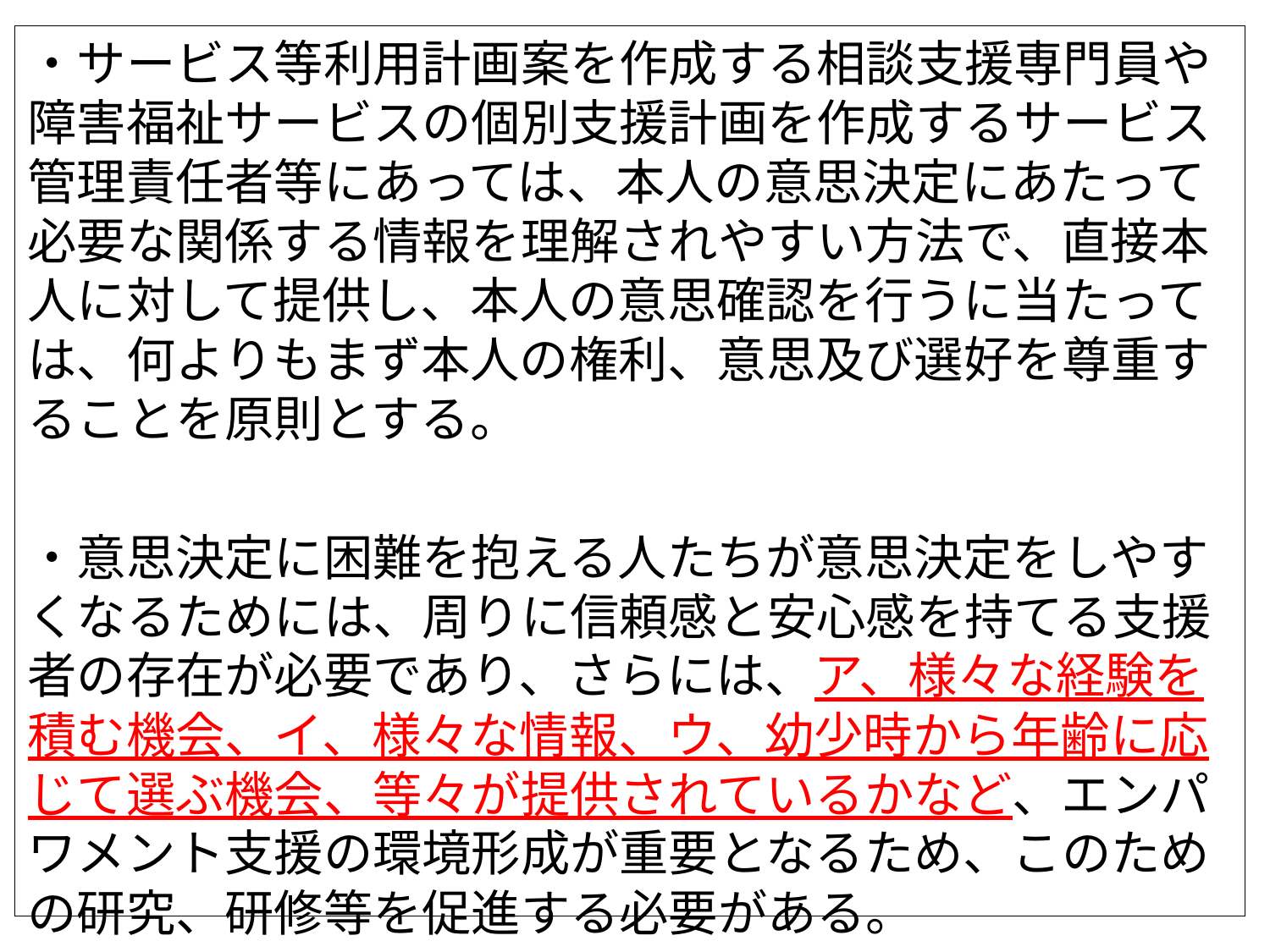

・サービス等利用計画案を作成する相談支援専門員や障害福祉サービスの個別支援計画を作成するサービス管理責任者等にあっては、本人の意思決定にあたって必要な関係する情報を理解されやすい方法で、直接本人に対して提供し、本人の意思確認を行うに当たっては、何よりもまず本人の権利、意思及び選好を尊重することを原則とする。

・意思決定に困難を抱える人たちが意思決定をしやすくなるためには、周りに信頼感と安心感を持てる支援者の存在が必要であり、さらには、ア、様々な経験を積む機会、イ、様々な情報、ウ、幼少時から年齢に応じて選ぶ機会、等々が提供されているかなど、エンパワメント支援の環境形成が重要となるため、このための研究、研修等を促進する必要がある。